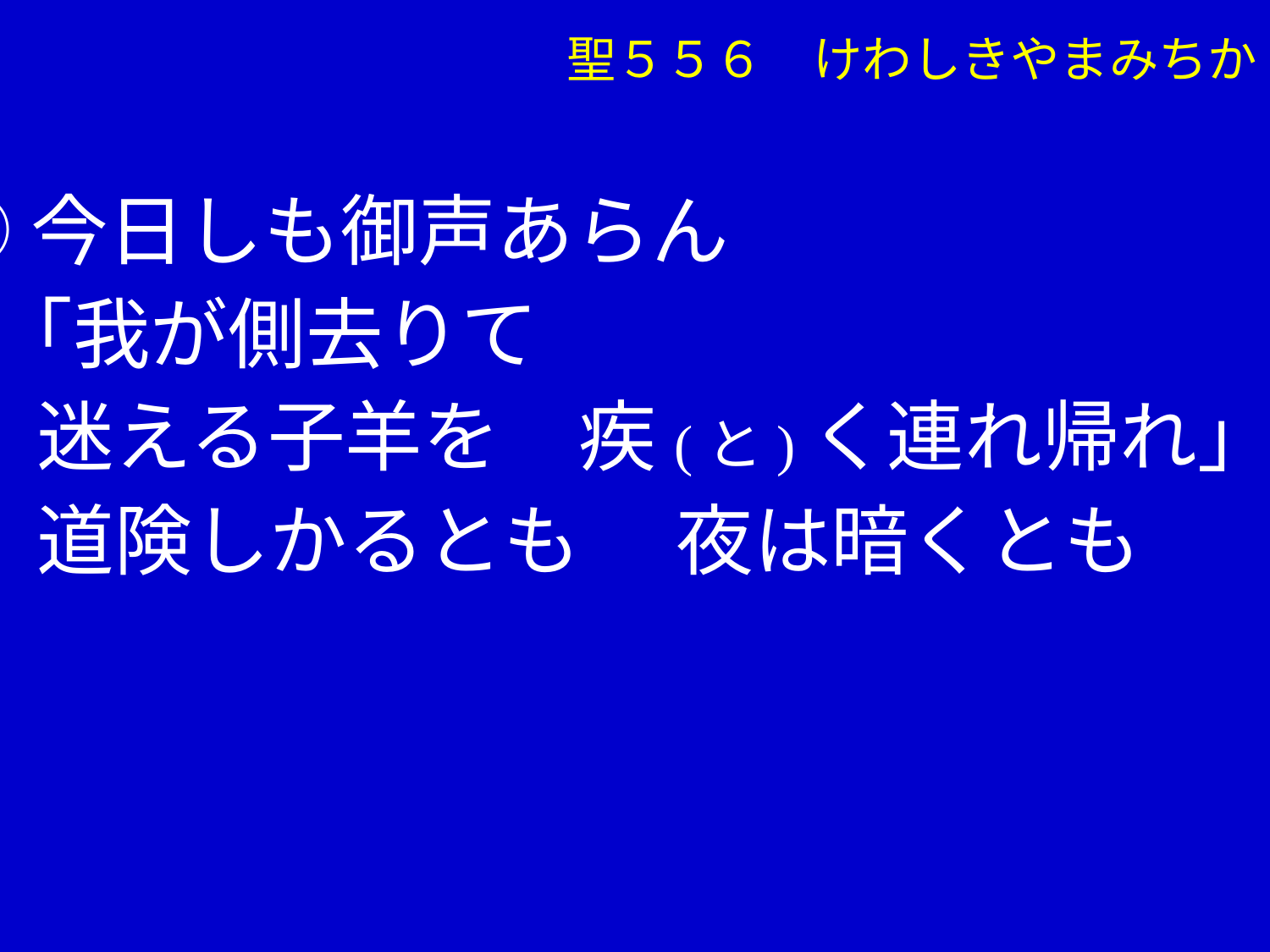

聖５５６　けわしきやまみちか
 ②今日しも御声あらん
   「我が側去りて
　  迷える子羊を　疾(と)く連れ帰れ」と
　  道険しかるとも　 夜は暗くとも